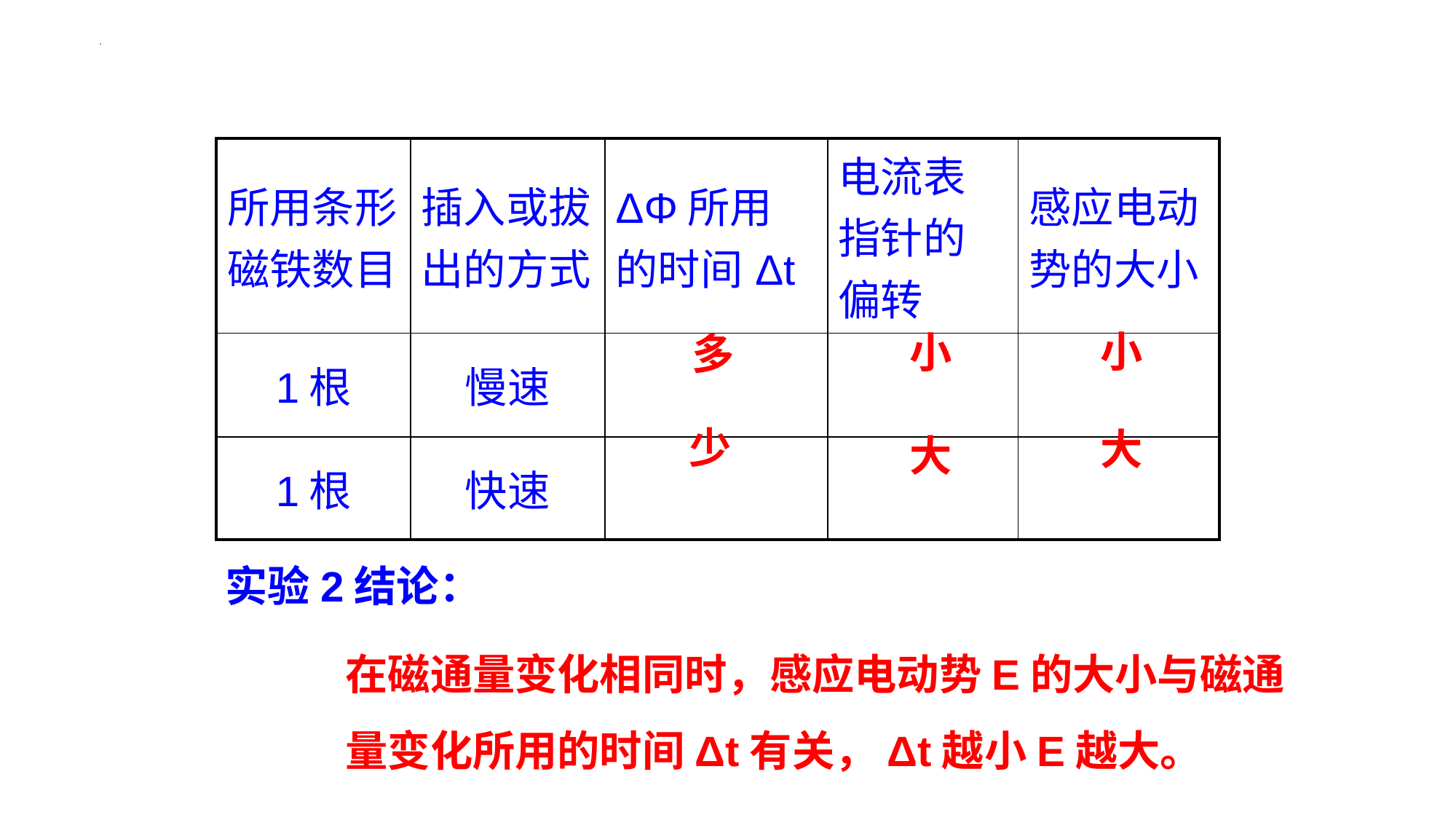

| 所用条形磁铁数目 | 插入或拔出的方式 | ΔΦ所用 的时间Δt | 电流表指针的偏转 | 感应电动势的大小 |
| --- | --- | --- | --- | --- |
| 1根 | 慢速 |  |  |  |
| 1根 | 快速 |  |  |  |
小
小
多
少
大
大
实验2结论：
在磁通量变化相同时，感应电动势E的大小与磁通量变化所用的时间Δt有关，Δt越小E越大。